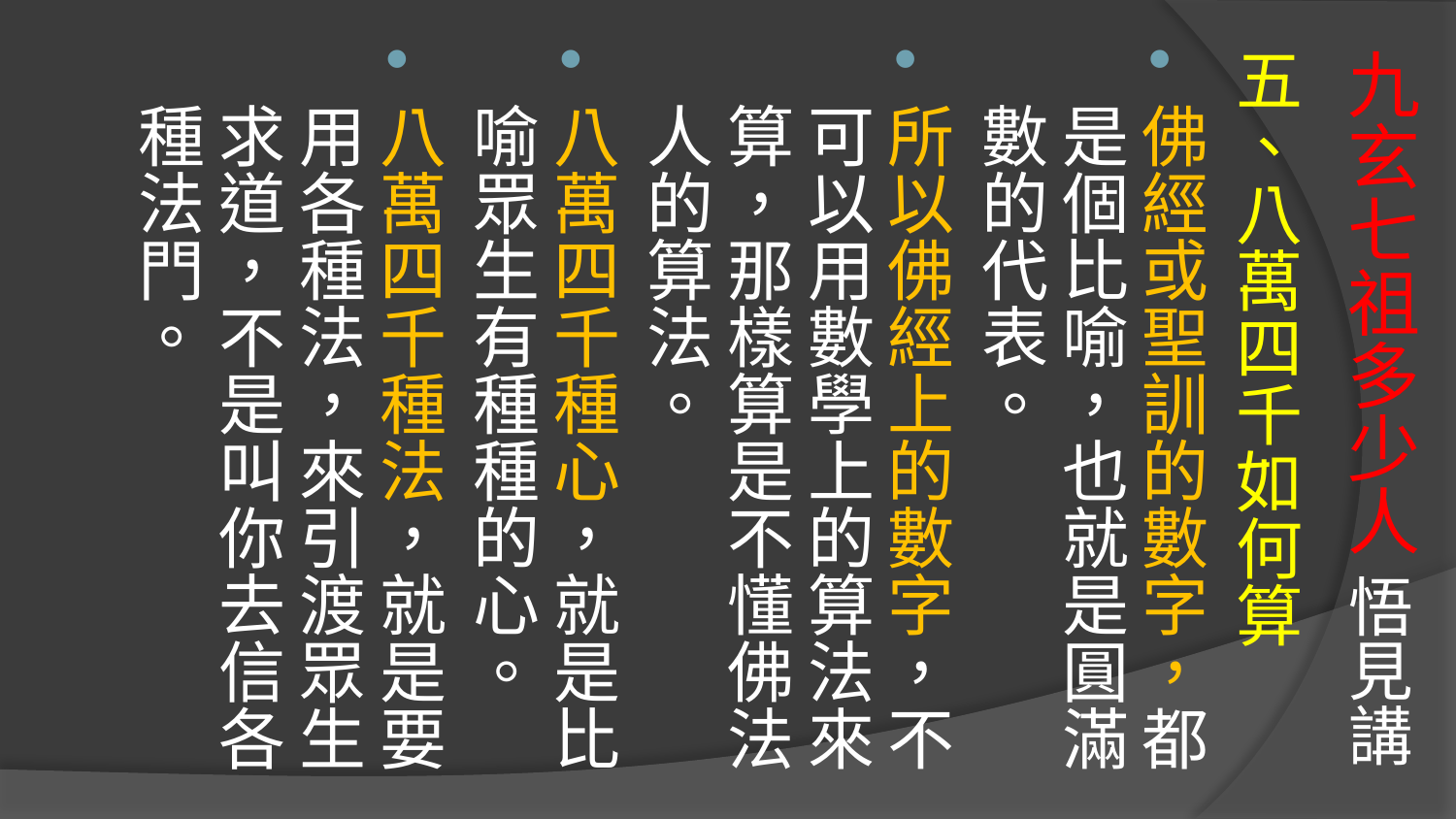

# 九玄七祖多少人 悟見講
五、八萬四千如何算
佛經或聖訓的數字，都是個比喻，也就是圓滿數的代表。
所以佛經上的數字，不可以用數學上的算法來算，那樣算是不懂佛法人的算法。
八萬四千種心，就是比喻眾生有種種的心。
八萬四千種法，就是要用各種法，來引渡眾生求道，不是叫你去信各種法門。